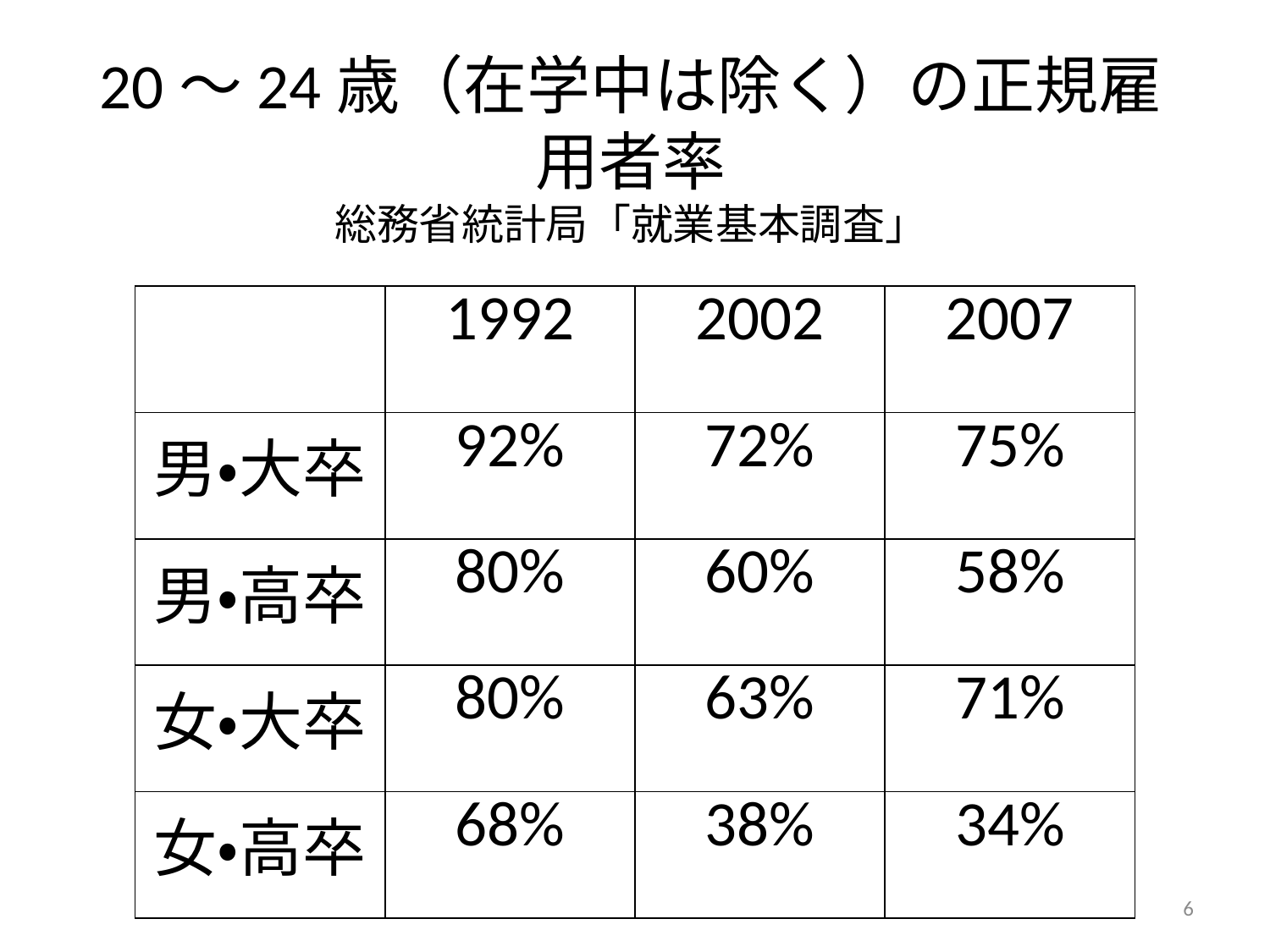

# 20～24歳（在学中は除く）の正規雇用者率 総務省統計局「就業基本調査」
|  | 1992 | 2002 | 2007 |
| --- | --- | --- | --- |
| 男・大卒 | 92% | 72% | 75% |
| 男・高卒 | 80% | 60% | 58% |
| 女・大卒 | 80% | 63% | 71% |
| 女・高卒 | 68% | 38% | 34% |
6